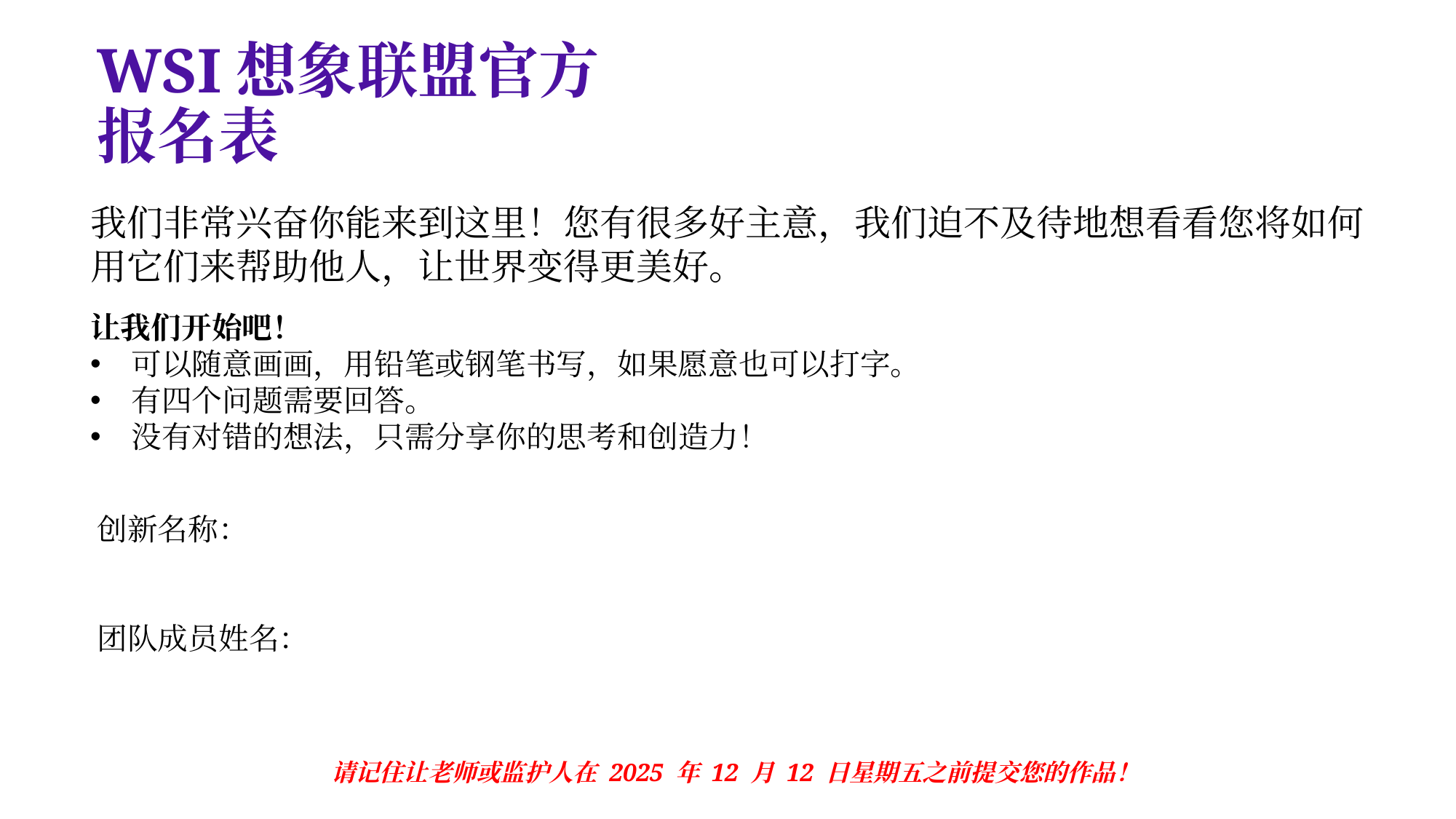

# WSI想象联盟官方 报名表
我们非常兴奋你能来到这里！您有很多好主意，我们迫不及待地想看看您将如何用它们来帮助他人，让世界变得更美好。
让我们开始吧！
可以随意画画，用铅笔或钢笔书写，如果愿意也可以打字。
有四个问题需要回答。
没有对错的想法，只需分享你的思考和创造力！
创新名称：

团队成员姓名：

请记住让老师或监护人在 2025 年 12 月 12 日星期五之前提交您的作品！